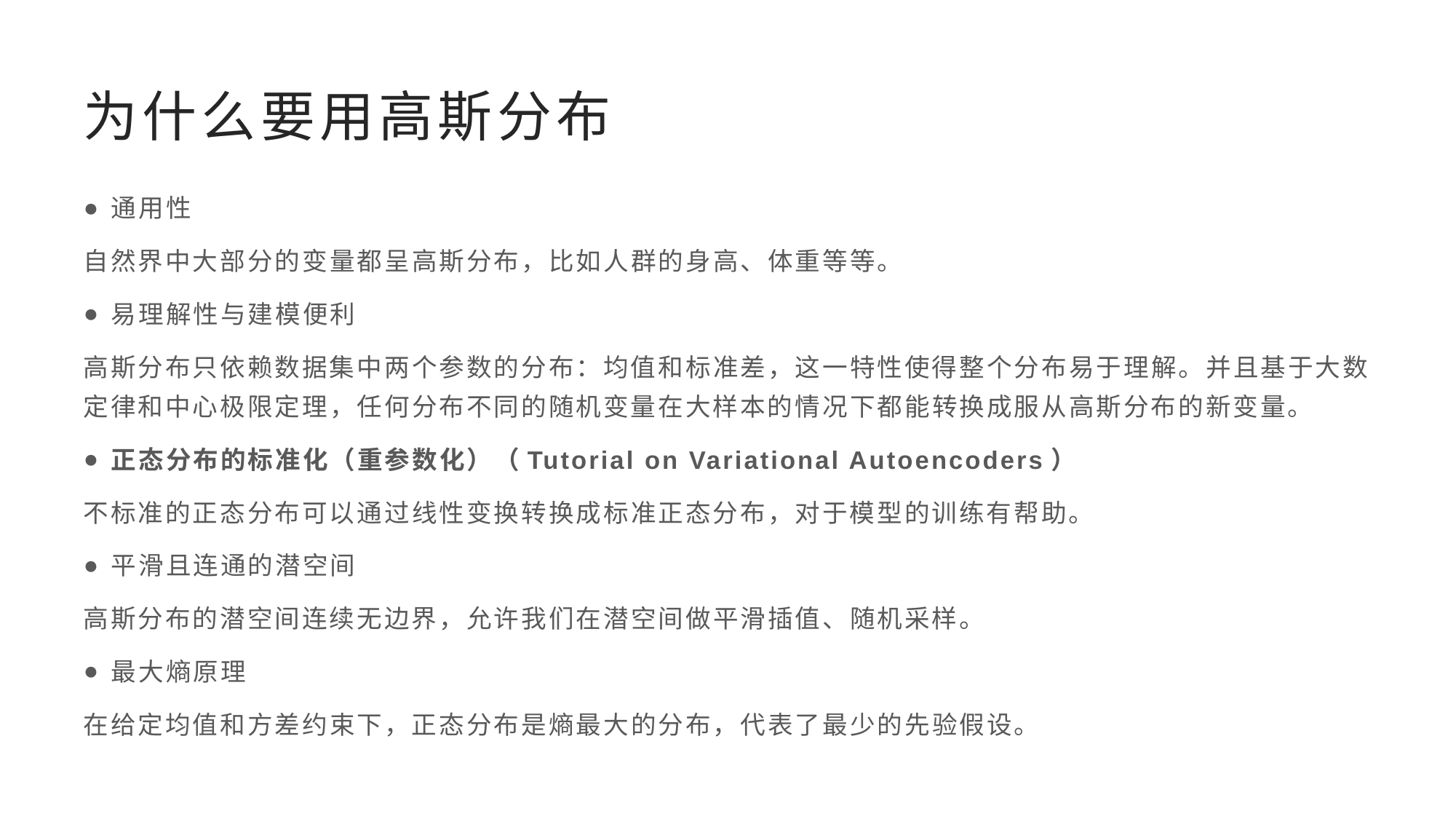

# 为什么要用高斯分布
通用性
自然界中大部分的变量都呈高斯分布，比如人群的身高、体重等等。
易理解性与建模便利
高斯分布只依赖数据集中两个参数的分布：均值和标准差，这一特性使得整个分布易于理解。并且基于大数定律和中心极限定理，任何分布不同的随机变量在大样本的情况下都能转换成服从高斯分布的新变量。
正态分布的标准化（重参数化）（Tutorial on Variational Autoencoders）
不标准的正态分布可以通过线性变换转换成标准正态分布，对于模型的训练有帮助。
平滑且连通的潜空间
高斯分布的潜空间连续无边界，允许我们在潜空间做平滑插值、随机采样。
最大熵原理
在给定均值和方差约束下，正态分布是熵最大的分布，代表了最少的先验假设。